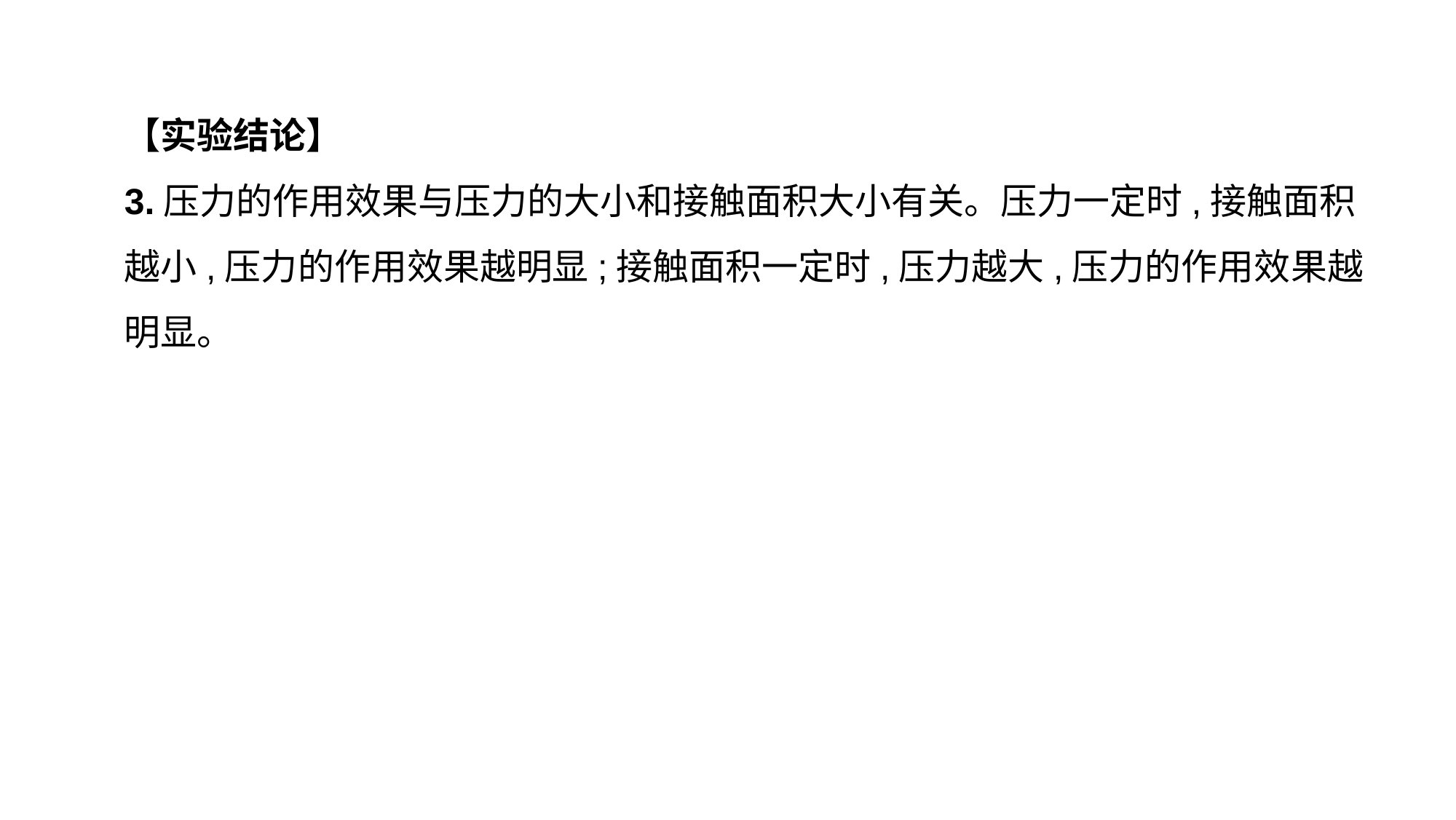

【实验结论】
3.压力的作用效果与压力的大小和接触面积大小有关。压力一定时,接触面积越小,压力的作用效果越明显;接触面积一定时,压力越大,压力的作用效果越明显。